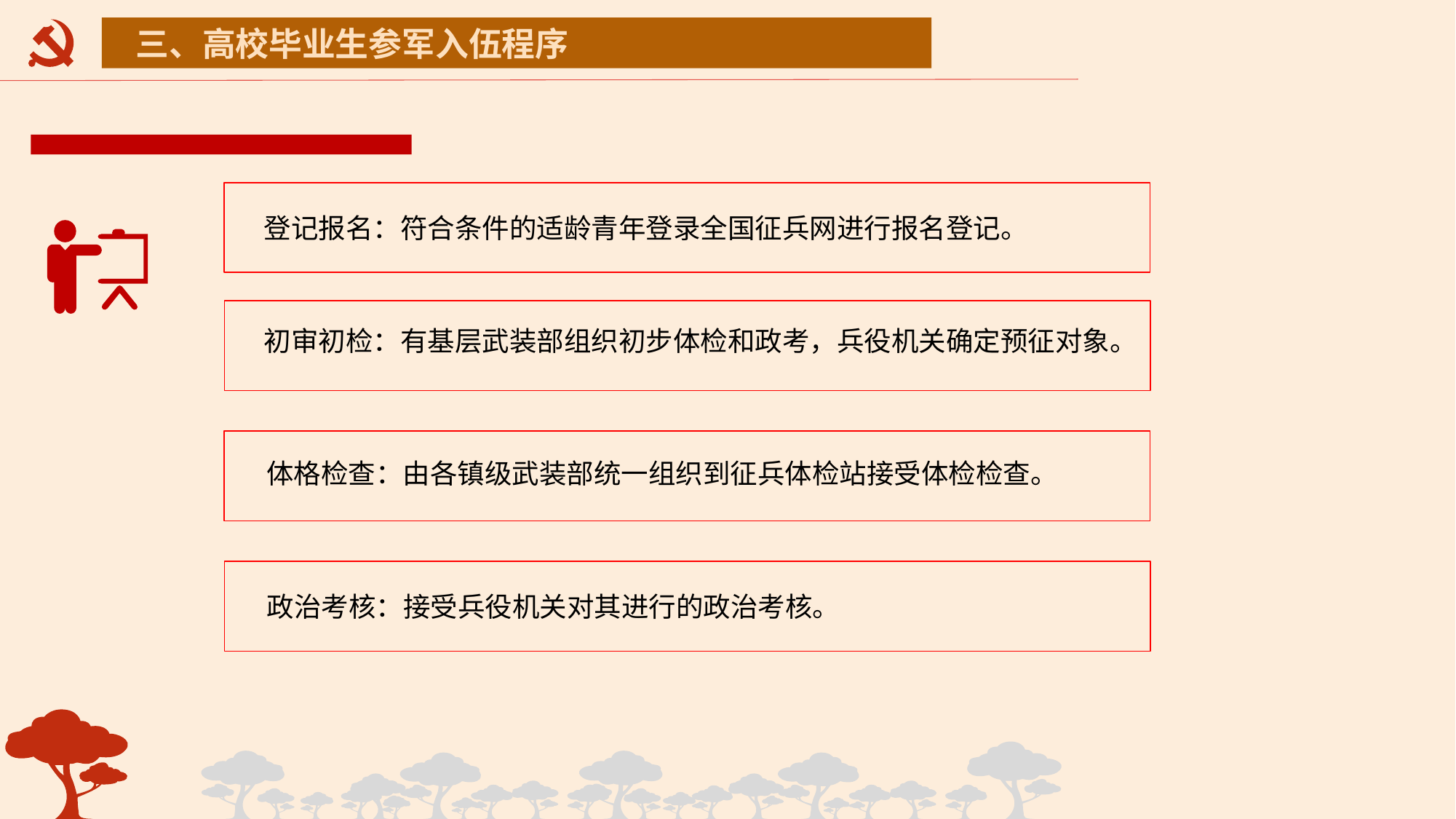

三、高校毕业生参军入伍程序

登记报名：符合条件的适龄青年登录全国征兵网进行报名登记。

初审初检：有基层武装部组织初步体检和政考，兵役机关确定预征对象。

体格检查：由各镇级武装部统一组织到征兵体检站接受体检检查。

政治考核：接受兵役机关对其进行的政治考核。